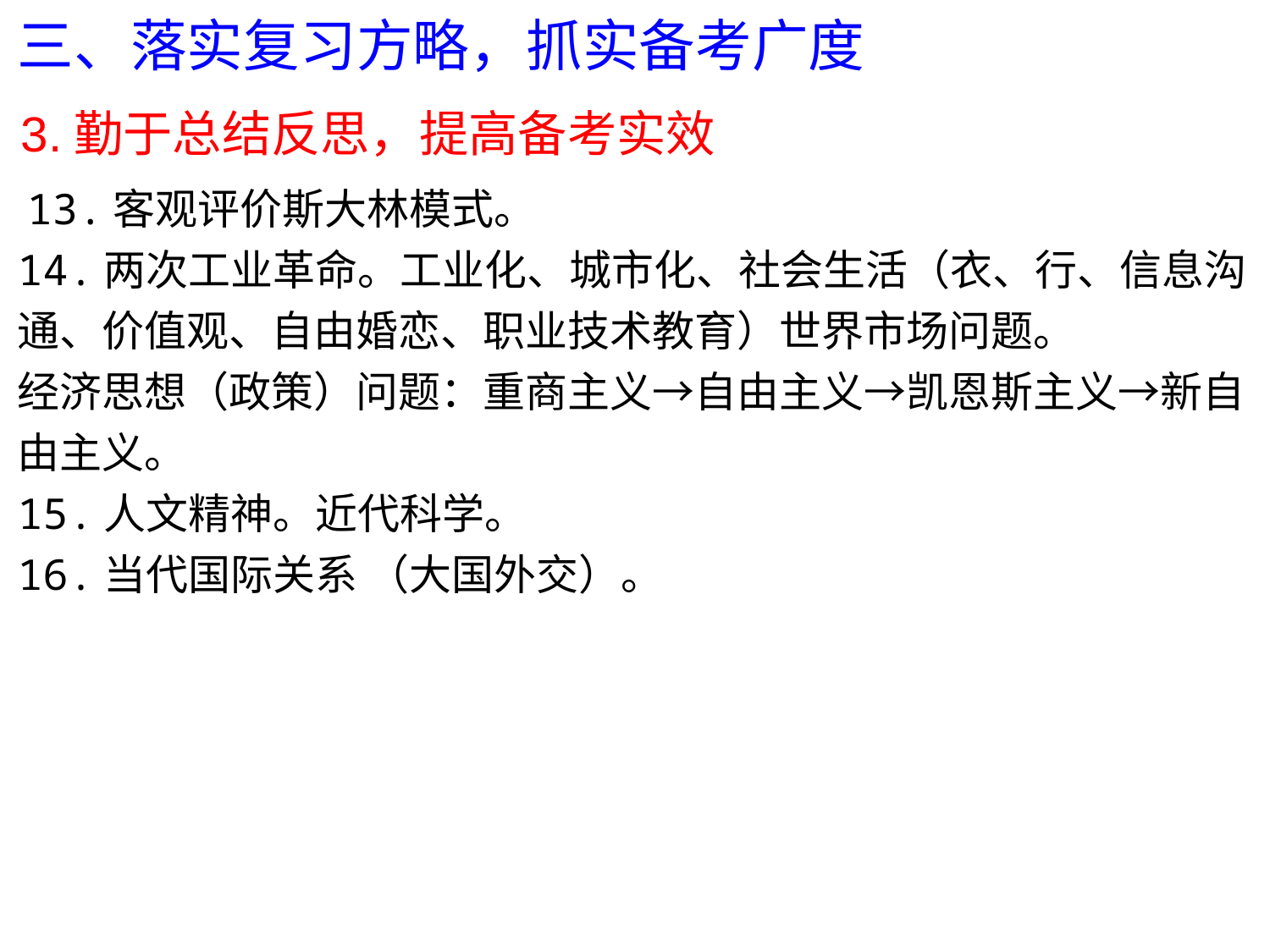

三、落实复习方略，抓实备考广度
3.勤于总结反思，提高备考实效
 13.客观评价斯大林模式。
14.两次工业革命。工业化、城市化、社会生活（衣、行、信息沟通、价值观、自由婚恋、职业技术教育）世界市场问题。
经济思想（政策）问题：重商主义→自由主义→凯恩斯主义→新自由主义。
15.人文精神。近代科学。
16.当代国际关系 （大国外交）。